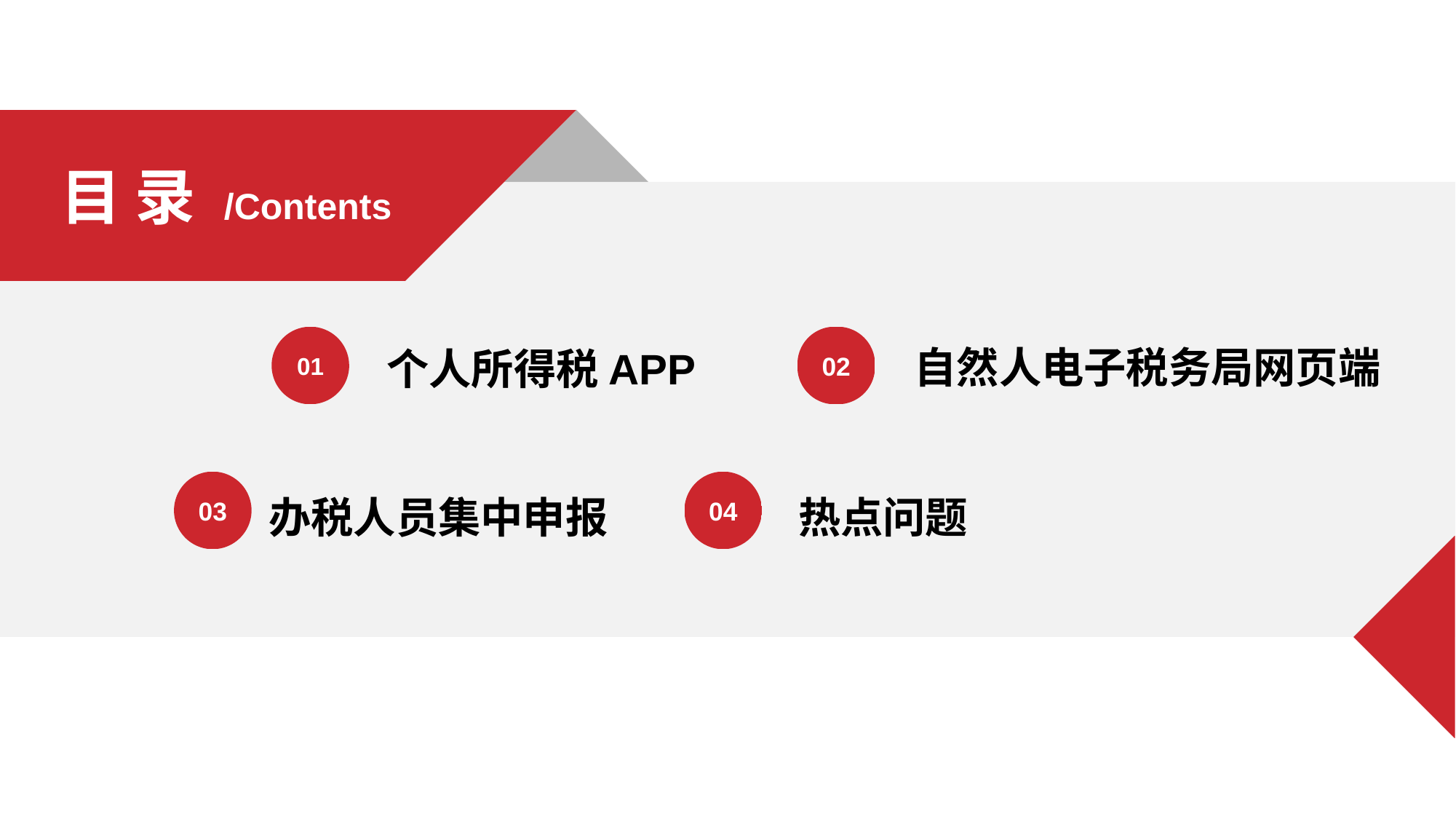

目 录 /Contents

01
02
自然人电子税务局网页端
个人所得税APP
04
03
办税人员集中申报
热点问题